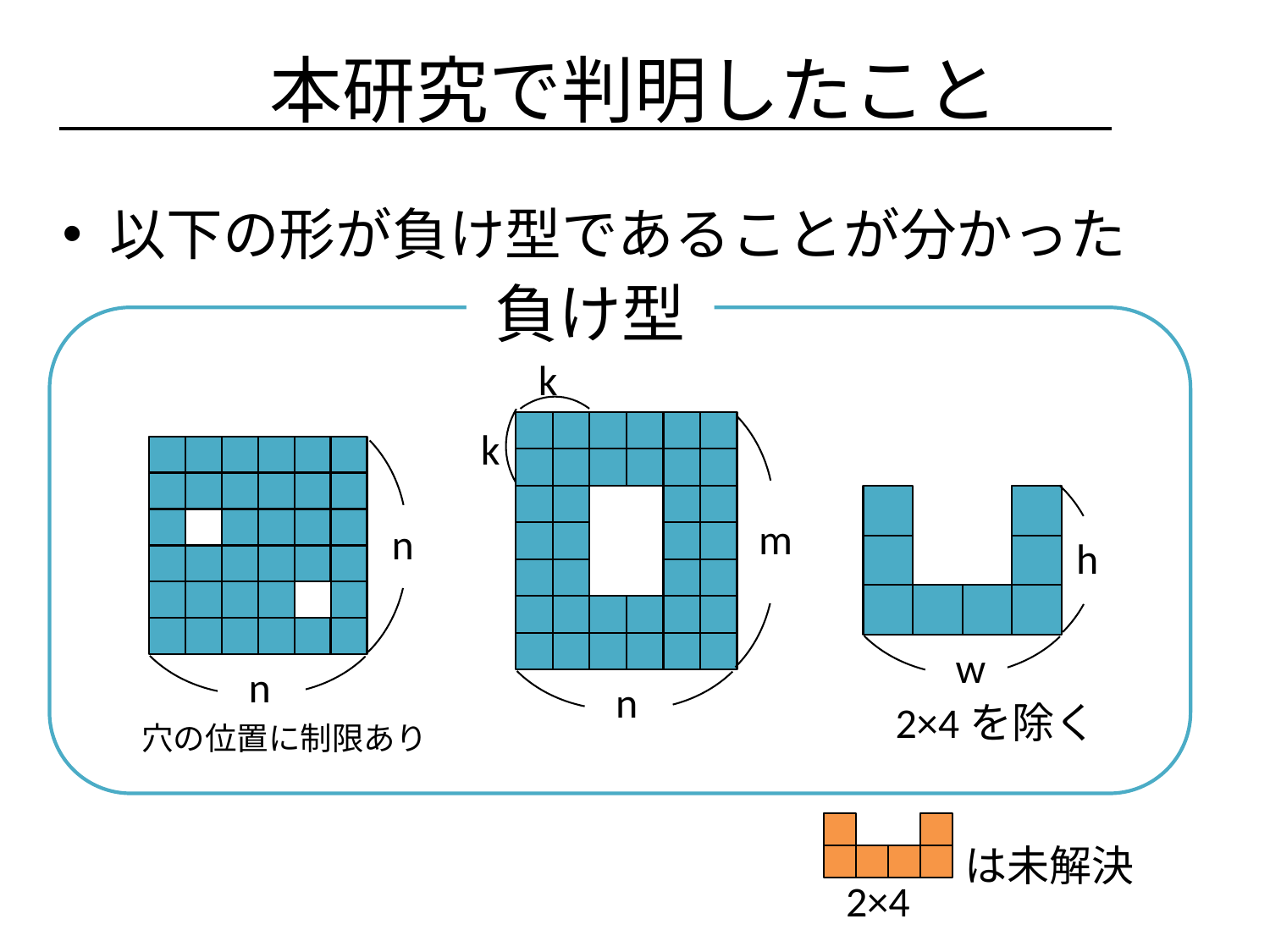

# 本研究で判明したこと
以下の形が負け型であることが分かった

負け型

k

m

n

h

k

w

n

n
2×4を除く
穴の位置に制限あり

は未解決
2×4